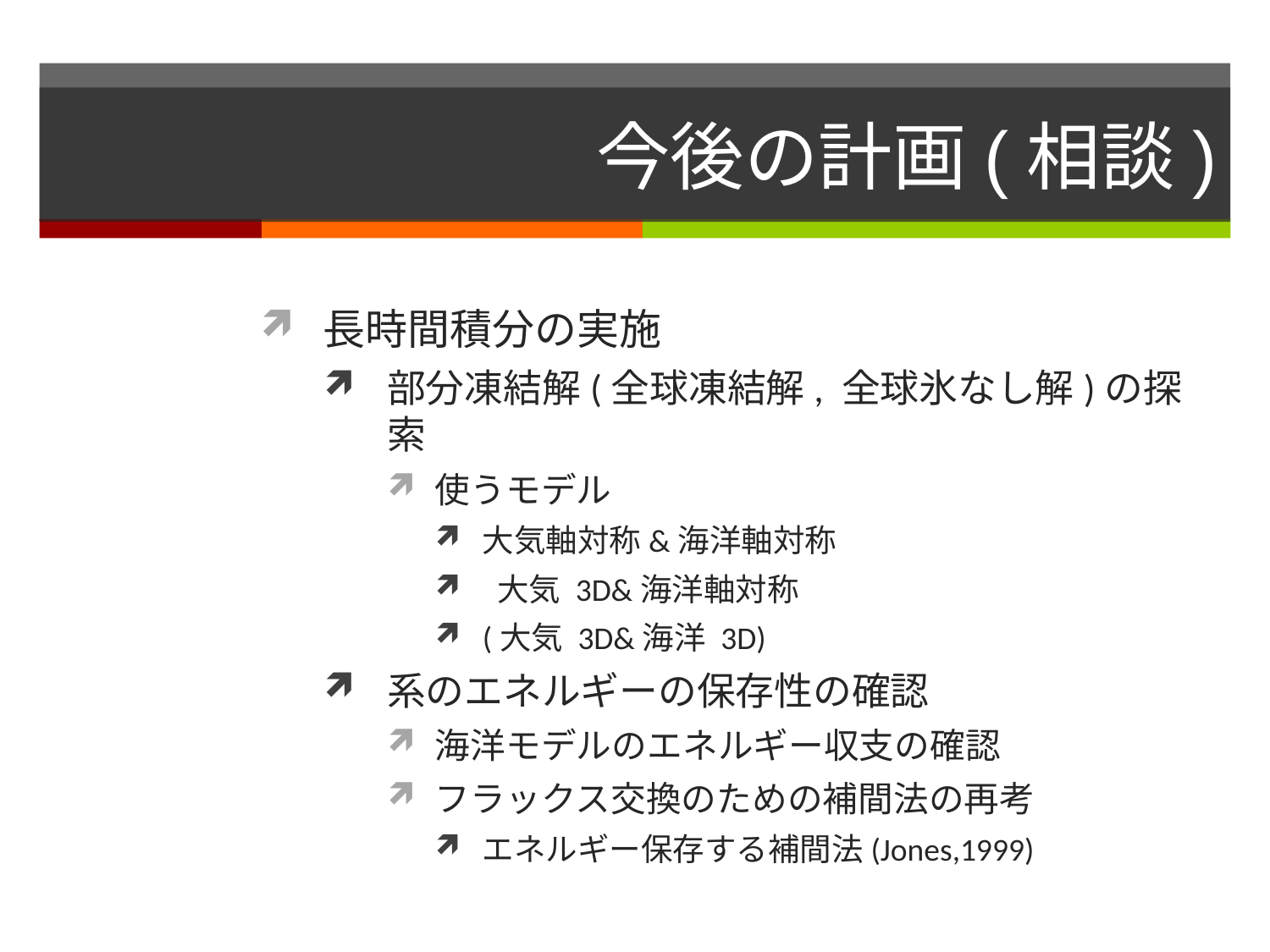

# 今後の計画(相談)
長時間積分の実施
部分凍結解(全球凍結解, 全球氷なし解)の探索
使うモデル
大気軸対称&海洋軸対称
 大気 3D&海洋軸対称
(大気 3D&海洋 3D)
系のエネルギーの保存性の確認
海洋モデルのエネルギー収支の確認
フラックス交換のための補間法の再考
エネルギー保存する補間法(Jones,1999)